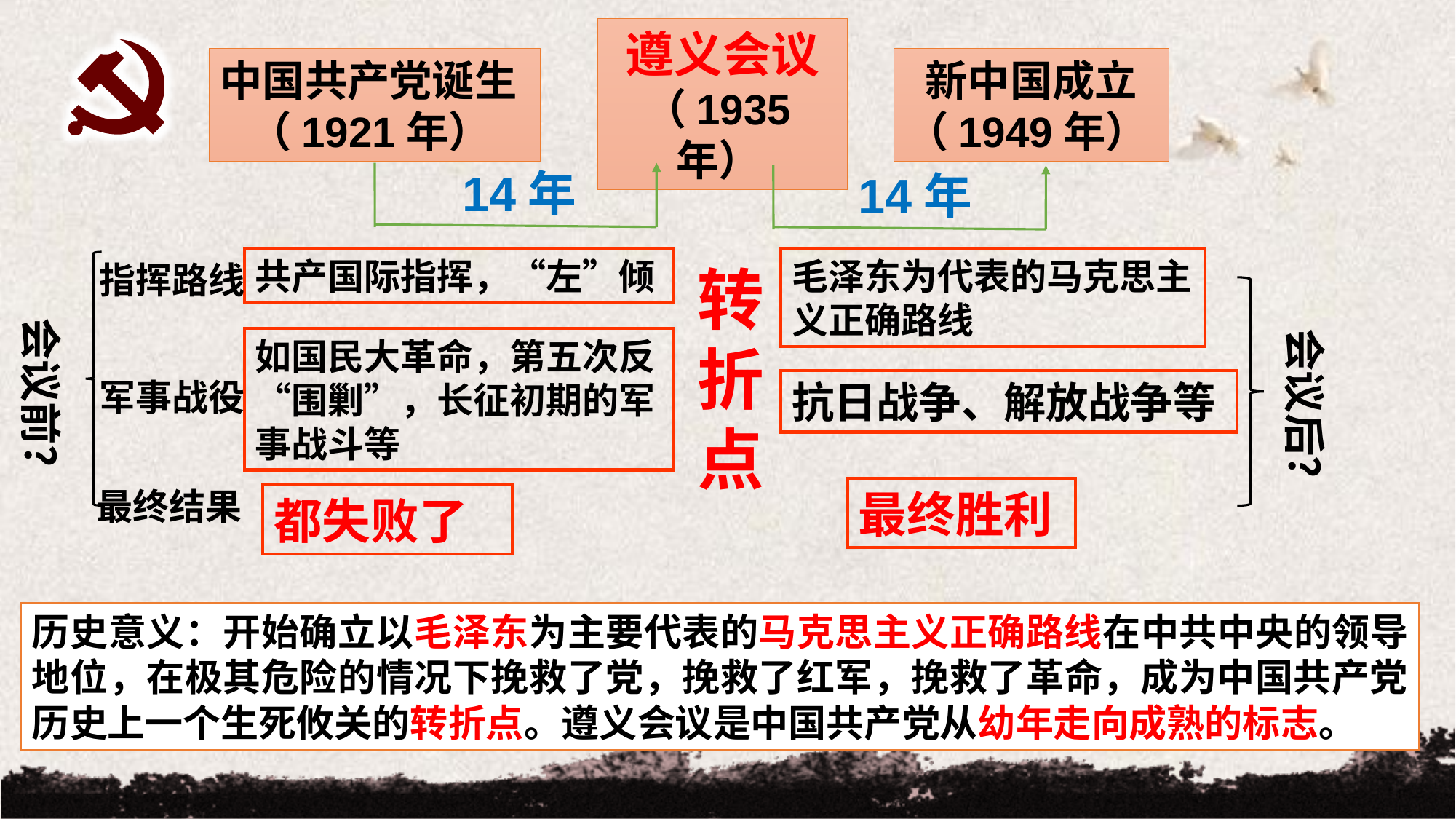

遵义会议
（1935年）
中国共产党诞生
（1921年）
新中国成立
（1949年）
14年

14年

共产国际指挥，“左”倾
毛泽东为代表的马克思主义正确路线

指挥路线
转折点

会议前？
会议后？
如国民大革命，第五次反“围剿”，长征初期的军事战斗等
军事战役
抗日战争、解放战争等
最终结果
最终胜利
都失败了
历史意义：开始确立以毛泽东为主要代表的马克思主义正确路线在中共中央的领导地位，在极其危险的情况下挽救了党，挽救了红军，挽救了革命，成为中国共产党历史上一个生死攸关的转折点。遵义会议是中国共产党从幼年走向成熟的标志。